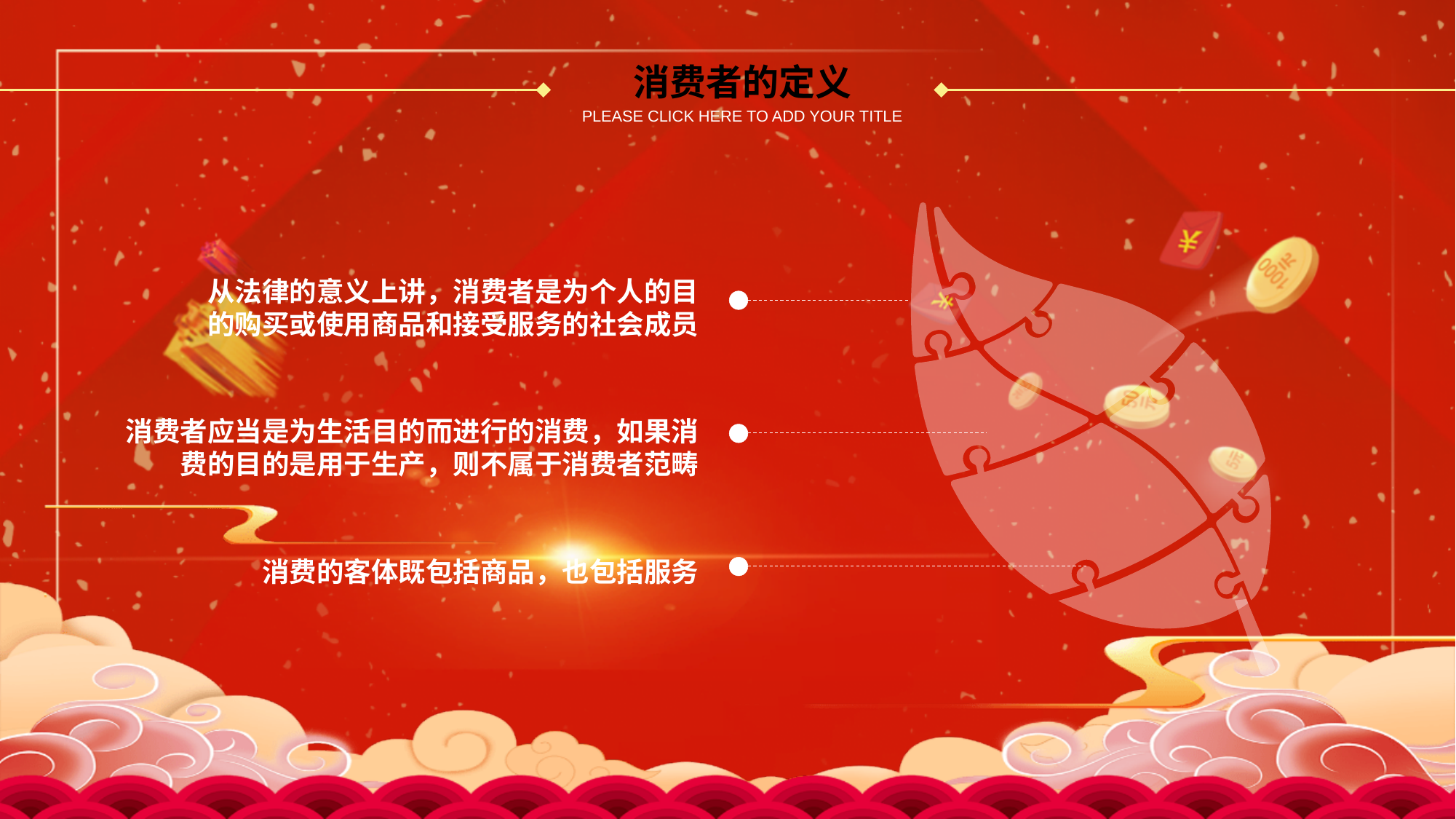

消费者的定义
PLEASE CLICK HERE TO ADD YOUR TITLE
从法律的意义上讲，消费者是为个人的目的购买或使用商品和接受服务的社会成员

消费者应当是为生活目的而进行的消费，如果消费的目的是用于生产，则不属于消费者范畴

消费的客体既包括商品，也包括服务